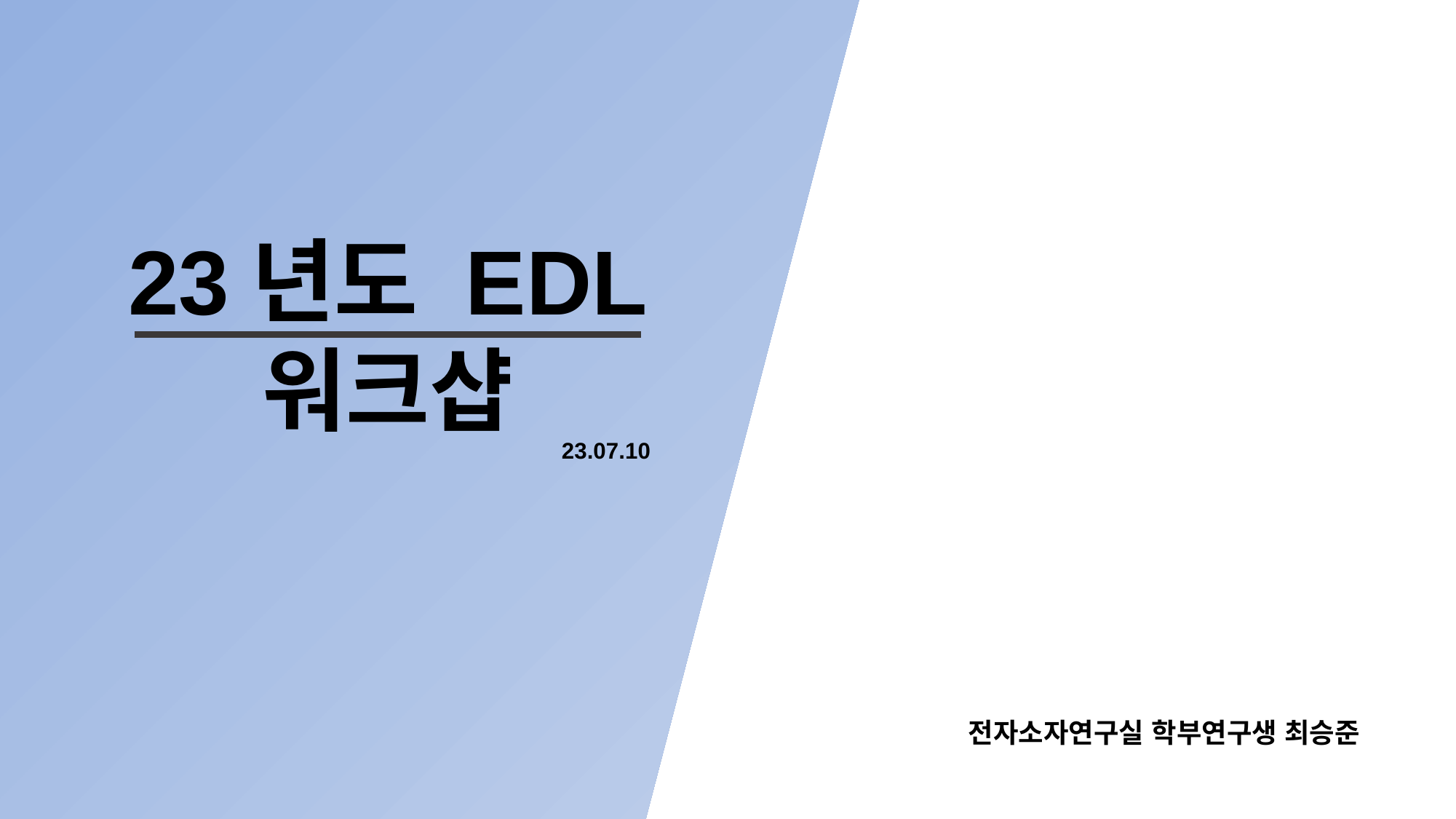

23년도 EDL
워크샵
23.07.10
전자소자연구실 학부연구생 최승준